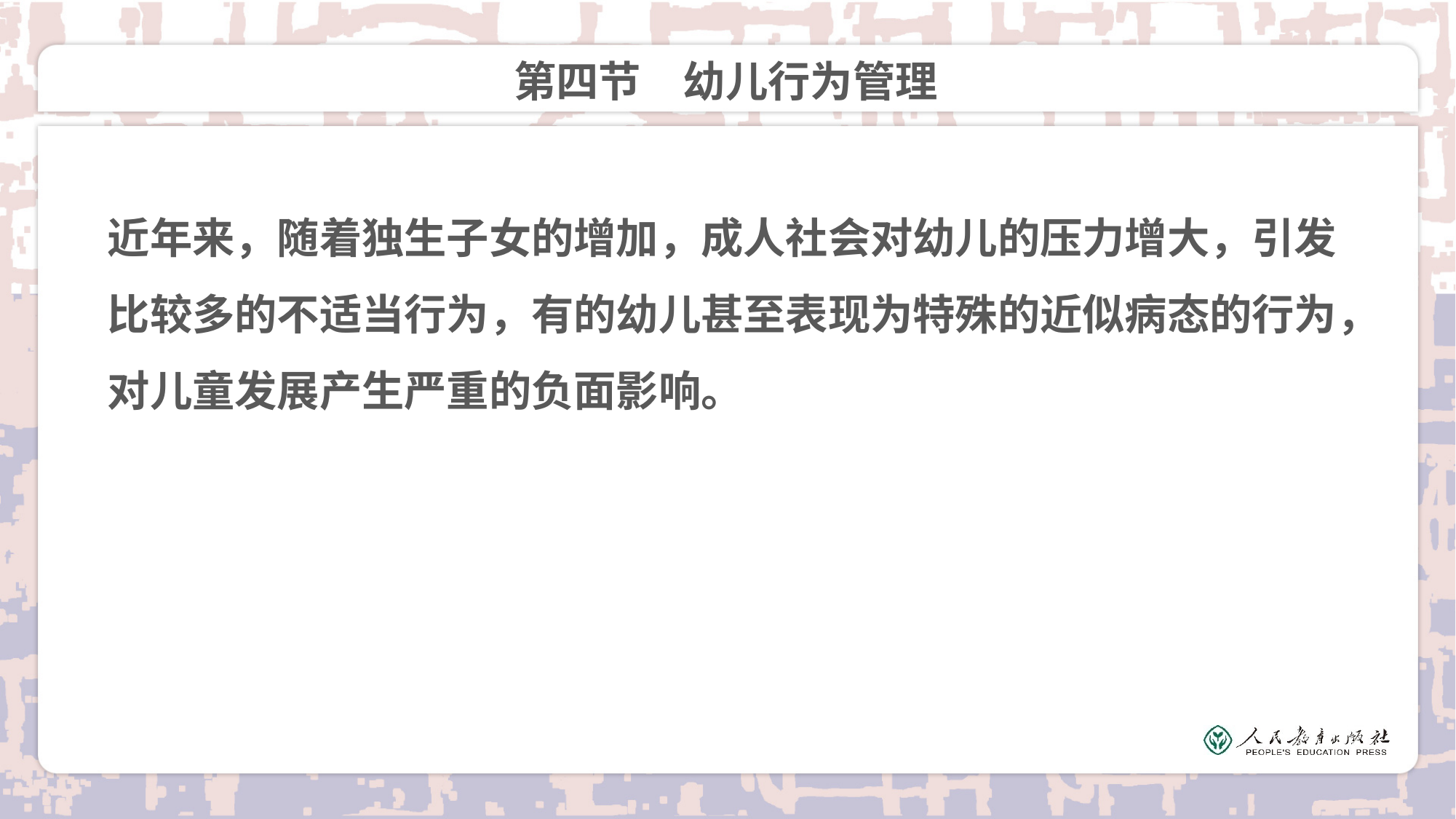

# 第四节　幼儿行为管理
近年来，随着独生子女的增加，成人社会对幼儿的压力增大，引发比较多的不适当行为，有的幼儿甚至表现为特殊的近似病态的行为，对儿童发展产生严重的负面影响。